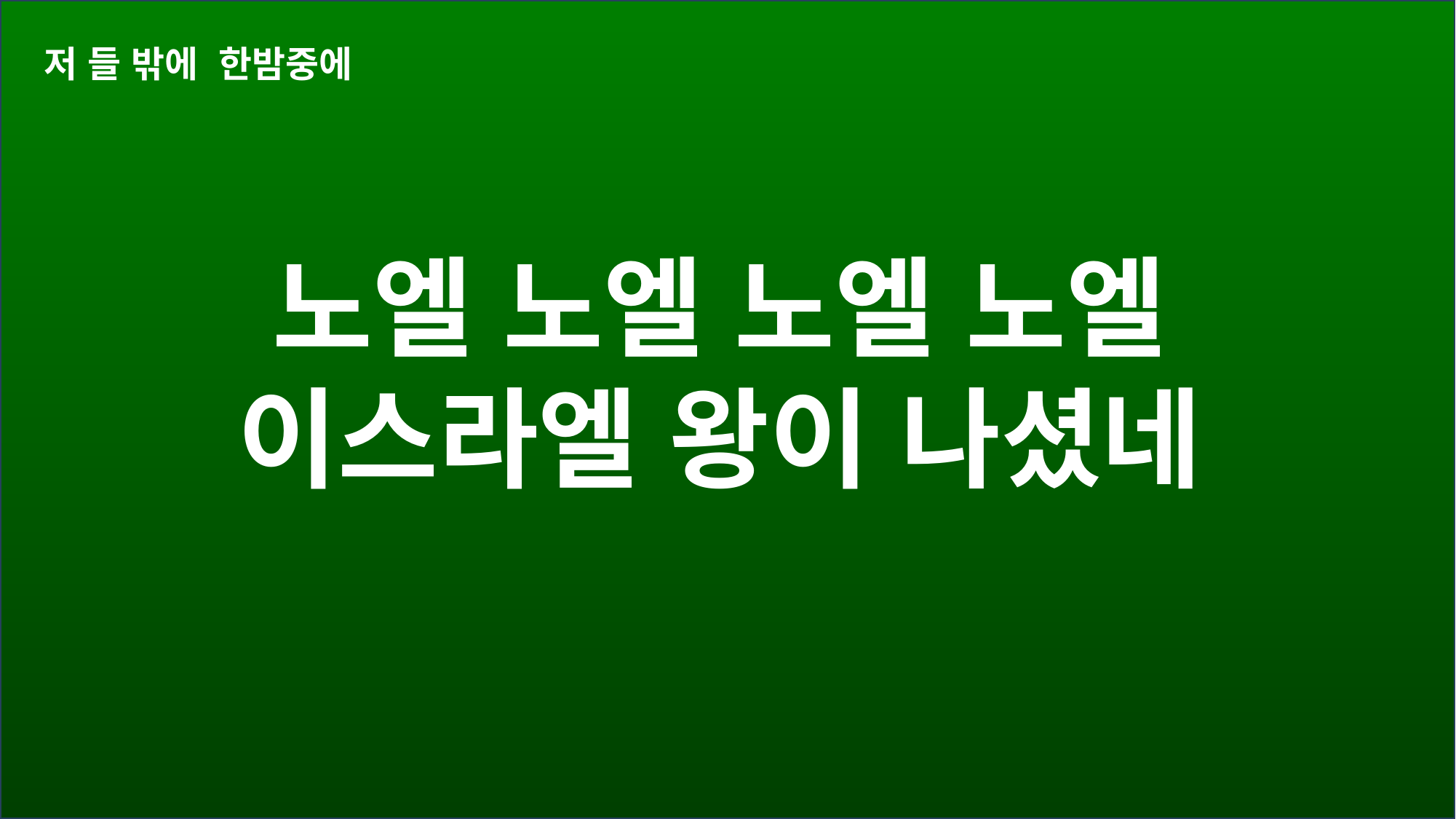

저 들 밖에  한밤중에
노엘 노엘 노엘 노엘
이스라엘 왕이 나셨네
#
찬양해요~

찬양해요~